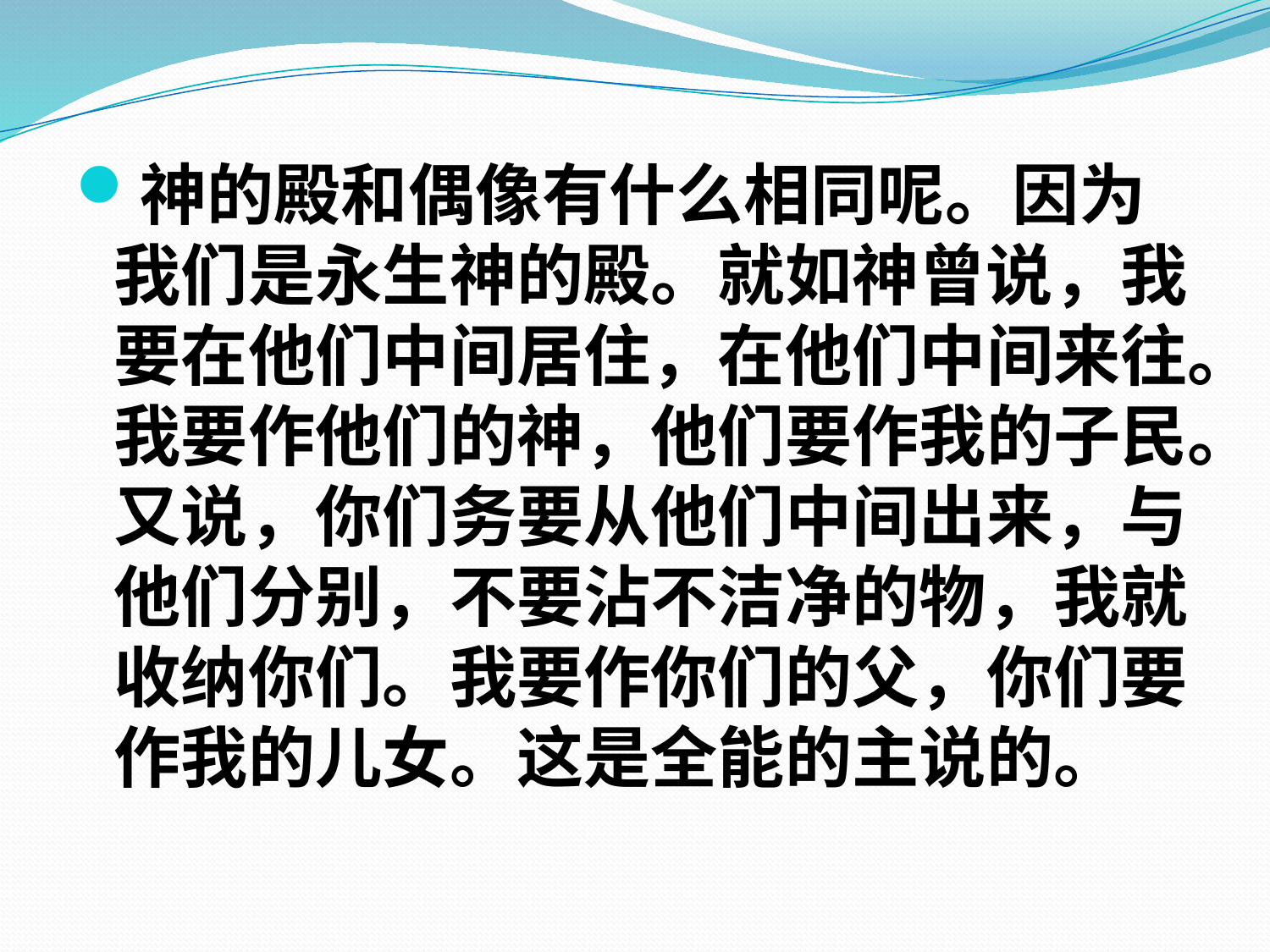

神的殿和偶像有什么相同呢。因为我们是永生神的殿。就如神曾说，我要在他们中间居住，在他们中间来往。我要作他们的神，他们要作我的子民。又说，你们务要从他们中间出来，与他们分别，不要沾不洁净的物，我就收纳你们。我要作你们的父，你们要作我的儿女。这是全能的主说的。